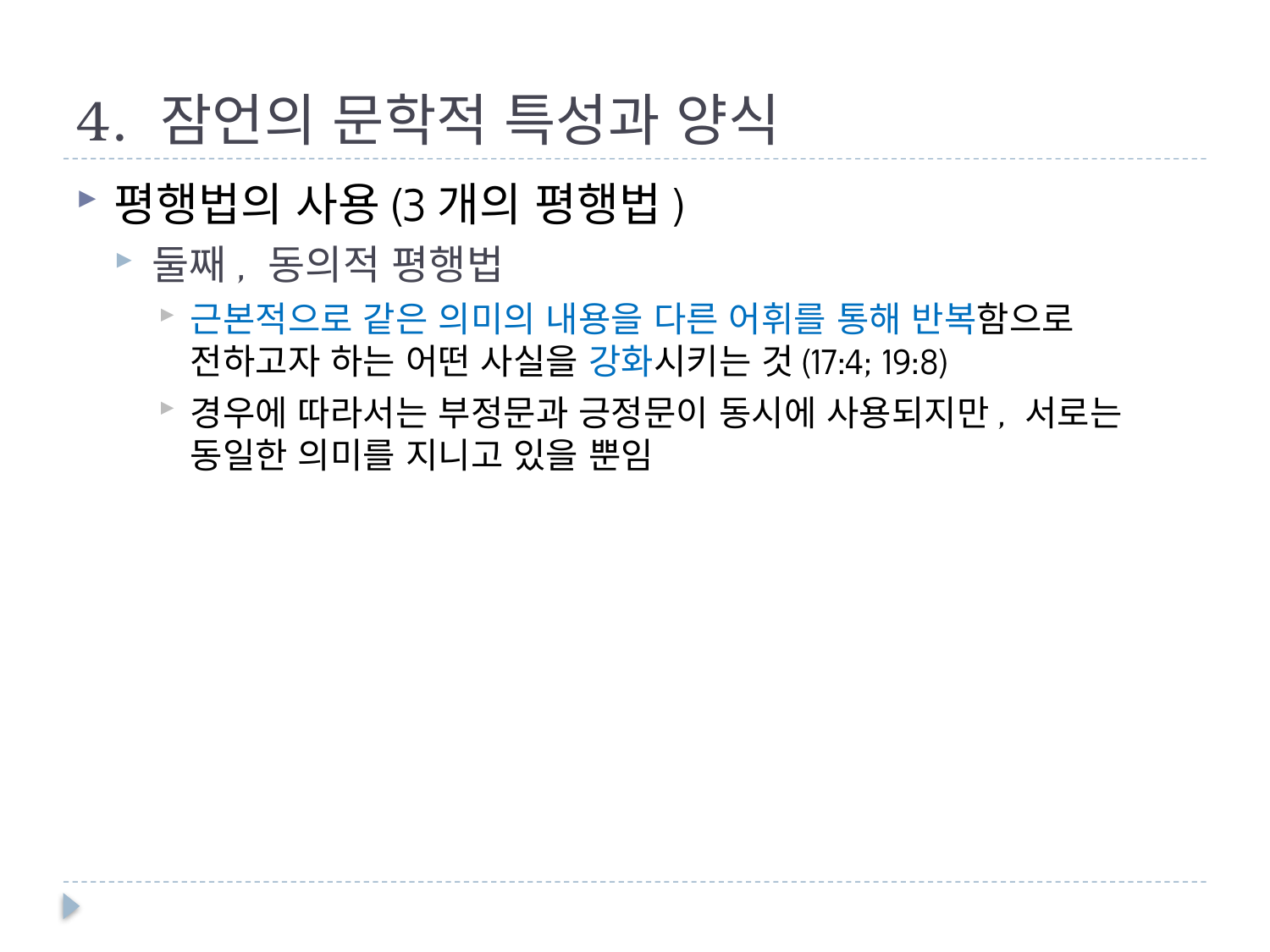

# 4. 잠언의 문학적 특성과 양식
평행법의 사용(3개의 평행법)
둘째, 동의적 평행법
근본적으로 같은 의미의 내용을 다른 어휘를 통해 반복함으로 전하고자 하는 어떤 사실을 강화시키는 것(17:4; 19:8)
경우에 따라서는 부정문과 긍정문이 동시에 사용되지만, 서로는 동일한 의미를 지니고 있을 뿐임